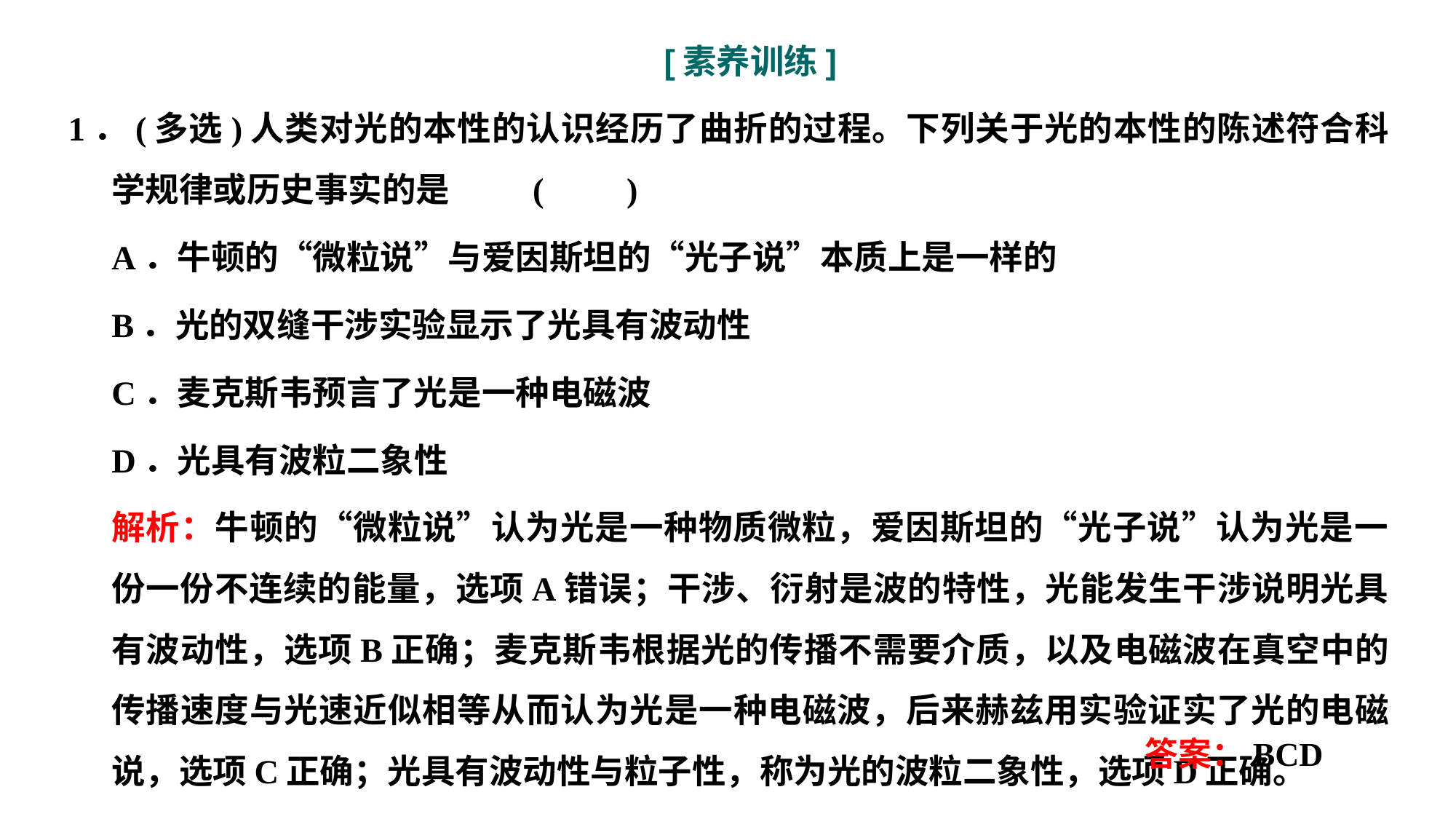

[素养训练]
1．(多选)人类对光的本性的认识经历了曲折的过程。下列关于光的本性的陈述符合科学规律或历史事实的是							 (　　)
A．牛顿的“微粒说”与爱因斯坦的“光子说”本质上是一样的
B．光的双缝干涉实验显示了光具有波动性
C．麦克斯韦预言了光是一种电磁波
D．光具有波粒二象性
解析：牛顿的“微粒说”认为光是一种物质微粒，爱因斯坦的“光子说”认为光是一份一份不连续的能量，选项A错误；干涉、衍射是波的特性，光能发生干涉说明光具有波动性，选项B正确；麦克斯韦根据光的传播不需要介质，以及电磁波在真空中的传播速度与光速近似相等从而认为光是一种电磁波，后来赫兹用实验证实了光的电磁说，选项C正确；光具有波动性与粒子性，称为光的波粒二象性，选项D正确。

答案：BCD